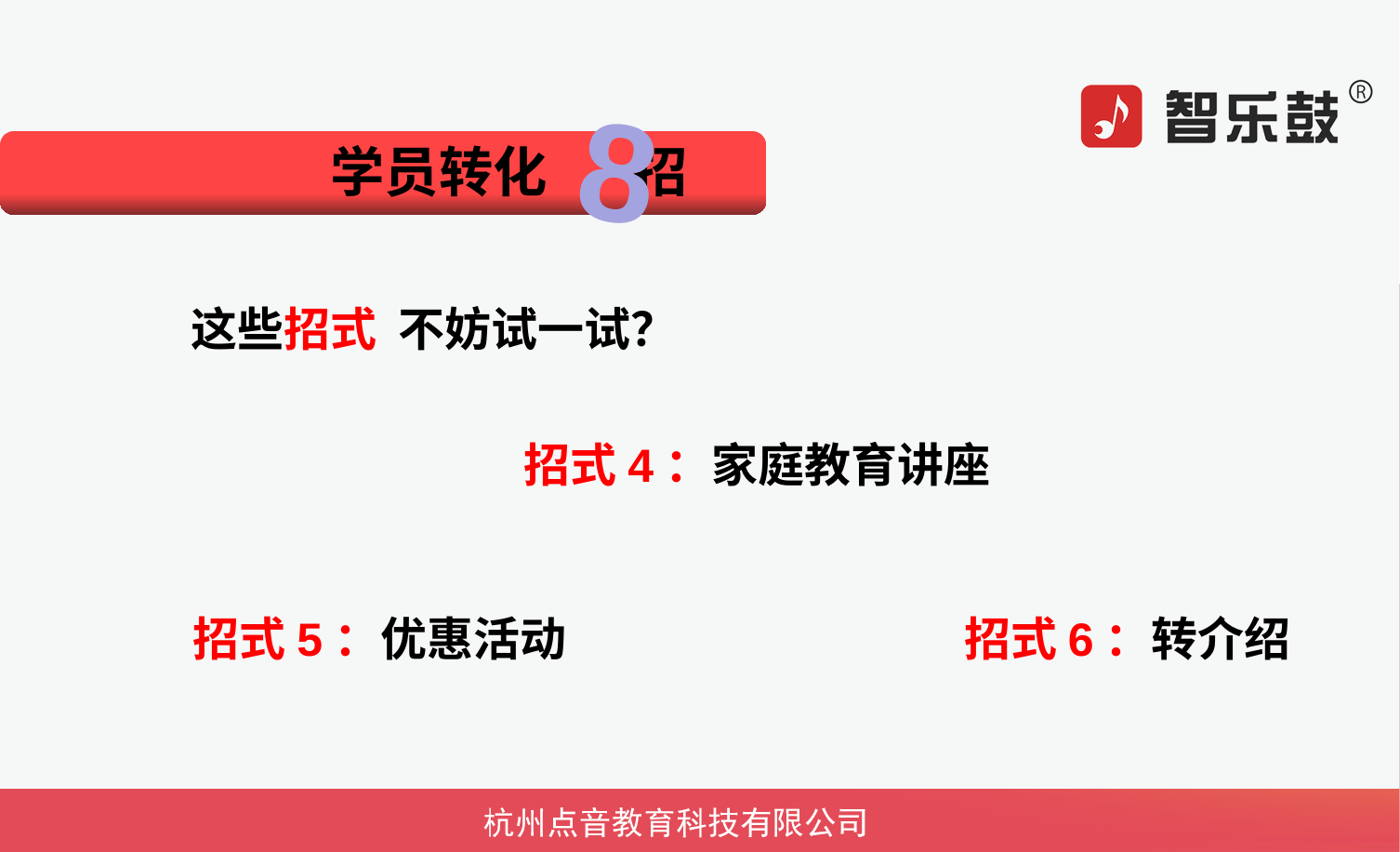

8

学员转化       招
这些招式  不妨试一试？
招式4：家庭教育讲座
招式5：优惠活动
招式6：转介绍